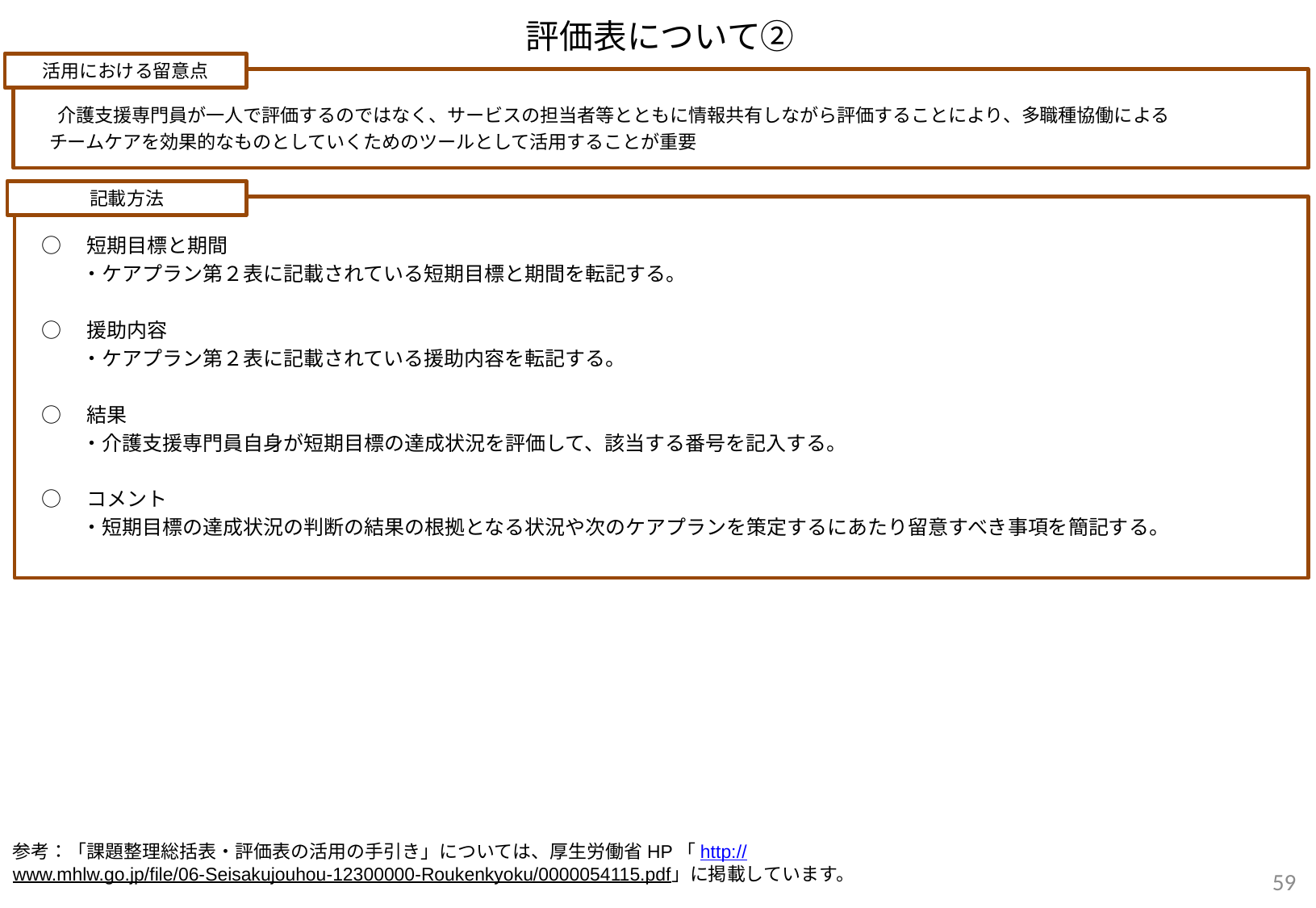

# 評価表について②
活用における留意点

　　介護支援専門員が一人で評価するのではなく、サービスの担当者等とともに情報共有しながら評価することにより、多職種協働による
　　チームケアを効果的なものとしていくためのツールとして活用することが重要
記載方法

○　短期目標と期間
　　・ケアプラン第２表に記載されている短期目標と期間を転記する。

○　援助内容
　　・ケアプラン第２表に記載されている援助内容を転記する。

○　結果
　　・介護支援専門員自身が短期目標の達成状況を評価して、該当する番号を記入する。

○　コメント
　　・短期目標の達成状況の判断の結果の根拠となる状況や次のケアプランを策定するにあたり留意すべき事項を簡記する。

参考：「課題整理総括表・評価表の活用の手引き」については、厚生労働省HP「http://www.mhlw.go.jp/file/06-Seisakujouhou-12300000-Roukenkyoku/0000054115.pdf」に掲載しています。
59